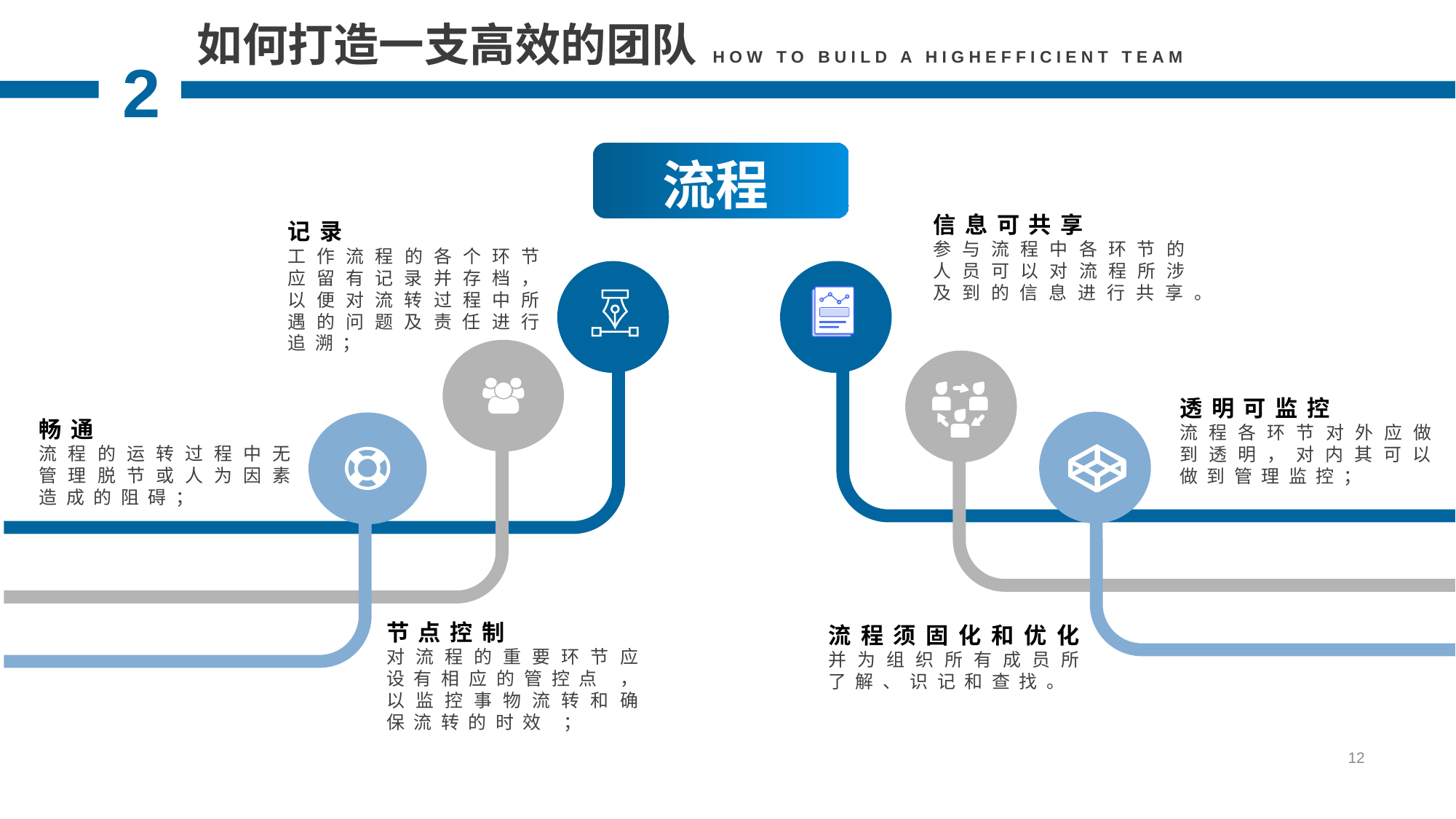

如何打造一支高效的团队
HOW TO BUILD A HIGHEFFICIENT TEAM
2

流程
信息可共享
参与流程中各环节的人员可以对流程所涉及到的信息进行共享。
记录
工作流程的各个环节应留有记录并存档，以便对流转过程中所遇的问题及责任进行追溯；

透明可监控
流程各环节对外应做到透明，对内其可以做到管理监控；
畅通
流程的运转过程中无管理脱节或人为因素造成的阻碍；

节点控制
对流程的重要环节应设有相应的管控点 ，以监控事物流转和确保流转的时效 ；
流程须固化和优化并为组织所有成员所了解、识记和查找。
12